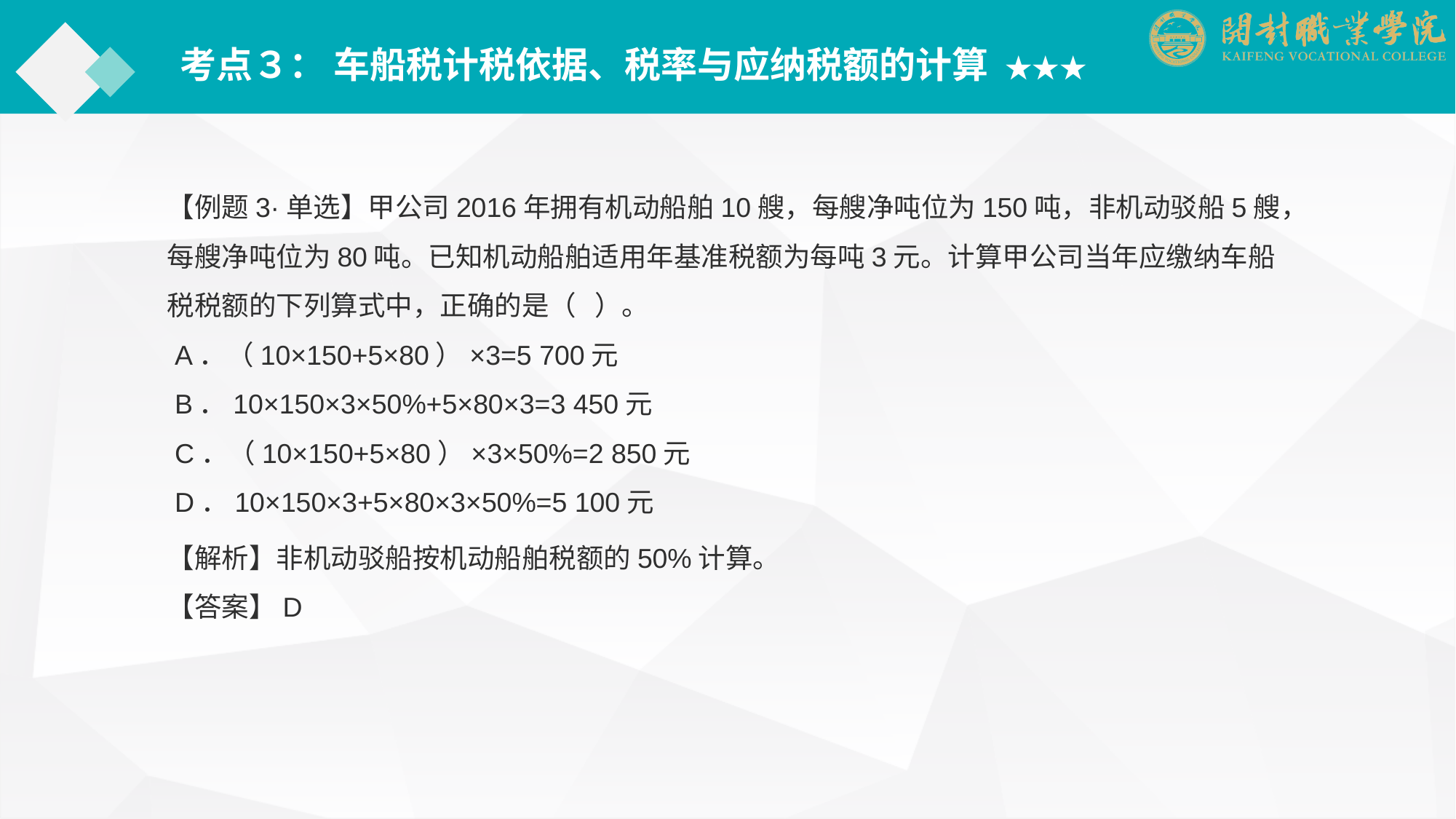

考点３： 车船税计税依据、税率与应纳税额的计算  ★★★
【例题3·单选】甲公司2016年拥有机动船舶10艘，每艘净吨位为150吨，非机动驳船5艘，每艘净吨位为80吨。已知机动船舶适用年基准税额为每吨3元。计算甲公司当年应缴纳车船税税额的下列算式中，正确的是（   ）。
 A．（10×150+5×80）×3=5 700元
 B．10×150×3×50%+5×80×3=3 450元
 C．（10×150+5×80）×3×50%=2 850元
 D．10×150×3+5×80×3×50%=5 100元
【解析】非机动驳船按机动船舶税额的50%计算。
【答案】D